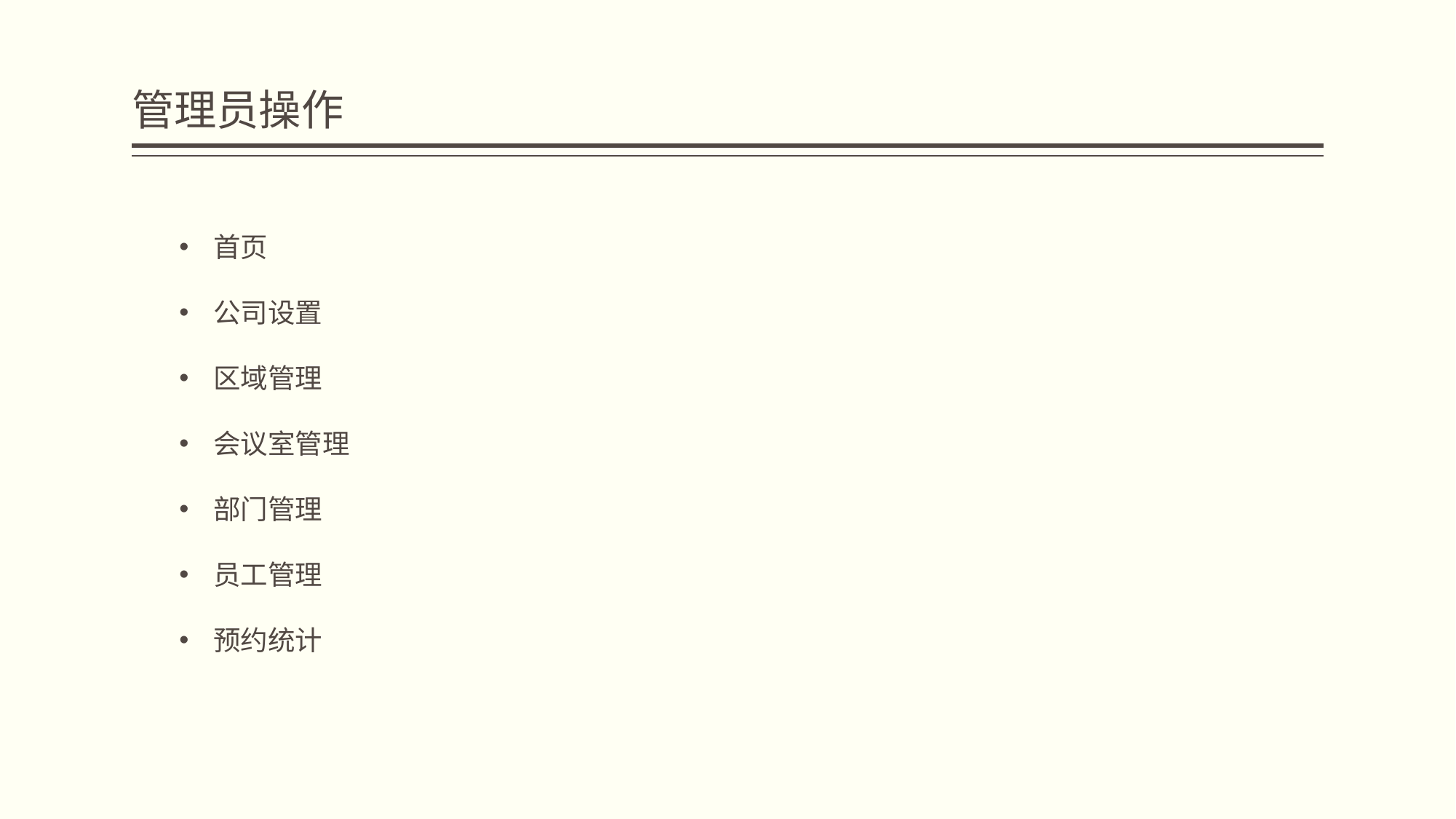

# 管理员操作
首页
公司设置
区域管理
会议室管理
部门管理
员工管理
预约统计